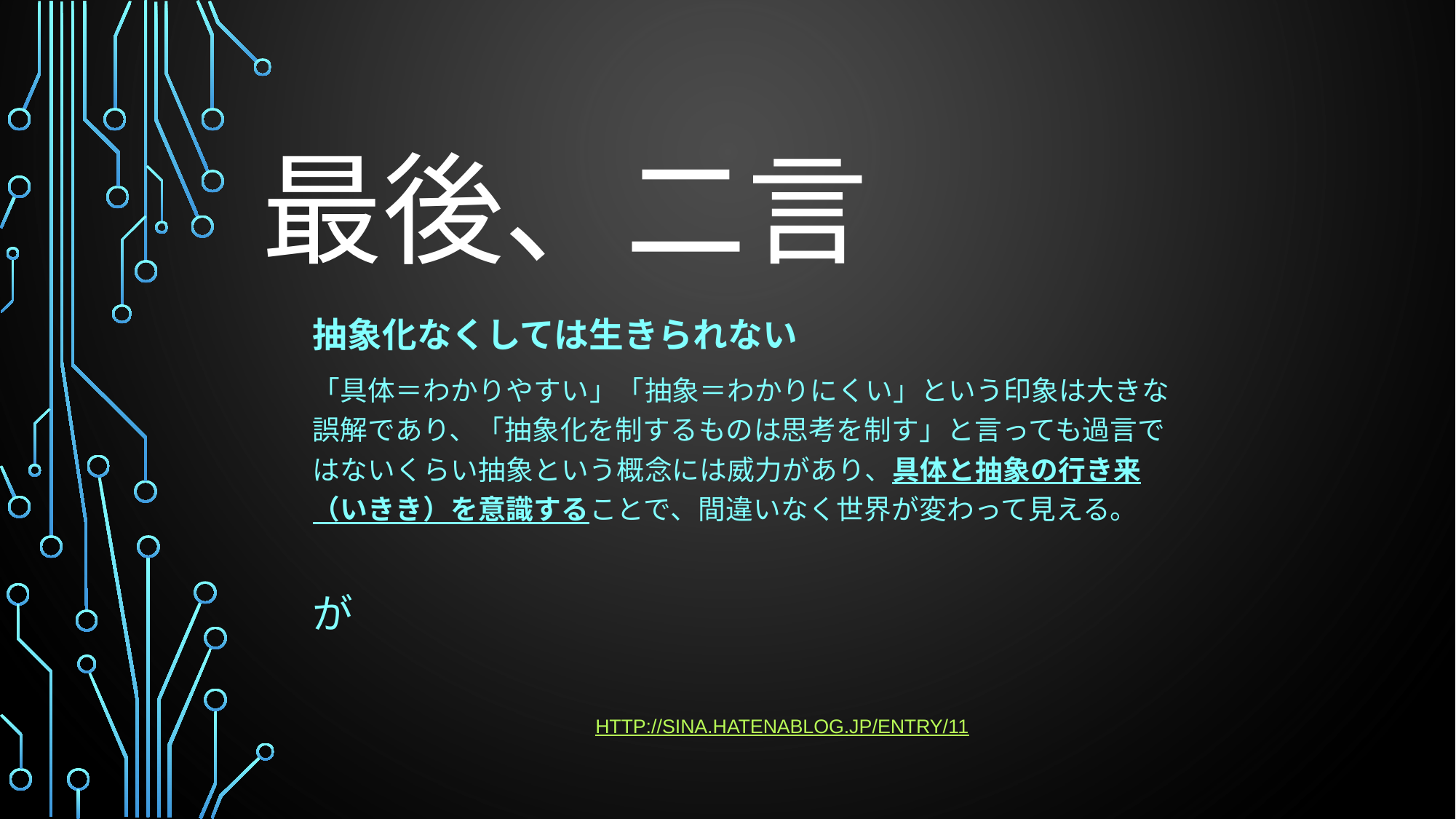

# 最後、二言
抽象化なくしては生きられない
「具体＝わかりやすい」「抽象＝わかりにくい」という印象は大きな誤解であり、「抽象化を制するものは思考を制す」と言っても過言ではないくらい抽象という概念には威力があり、具体と抽象の行き来（いきき）を意識することで、間違いなく世界が変わって見える。
が

http://sina.hatenablog.jp/entry/11